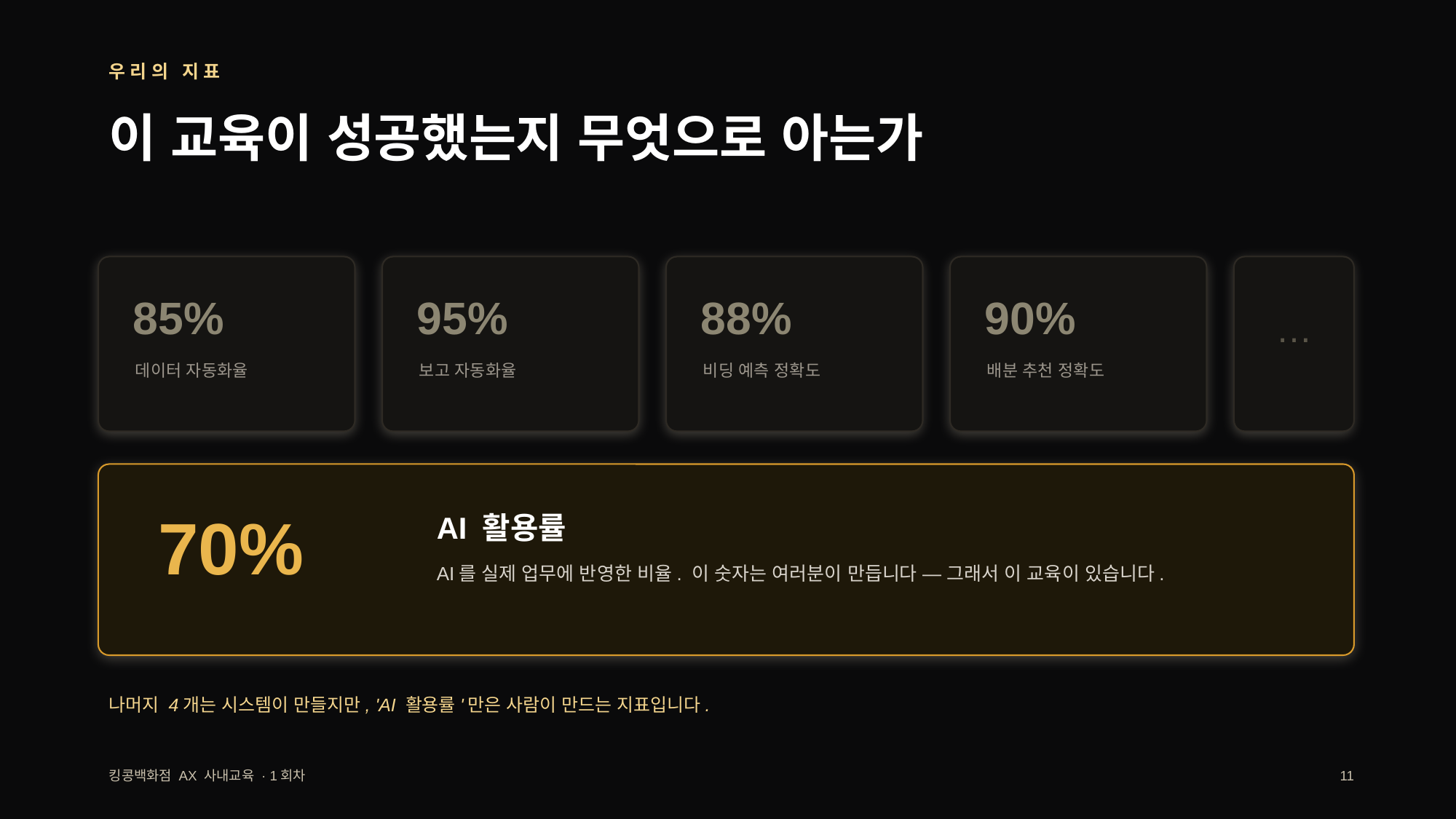

우리의 지표
이 교육이 성공했는지 무엇으로 아는가

85%
95%
88%
90%
…
데이터 자동화율
보고 자동화율
비딩 예측 정확도
배분 추천 정확도

70%
AI 활용률
AI를 실제 업무에 반영한 비율. 이 숫자는 여러분이 만듭니다 — 그래서 이 교육이 있습니다.
나머지 4개는 시스템이 만들지만, 'AI 활용률'만은 사람이 만드는 지표입니다.
킹콩백화점 AX 사내교육 · 1회차
11